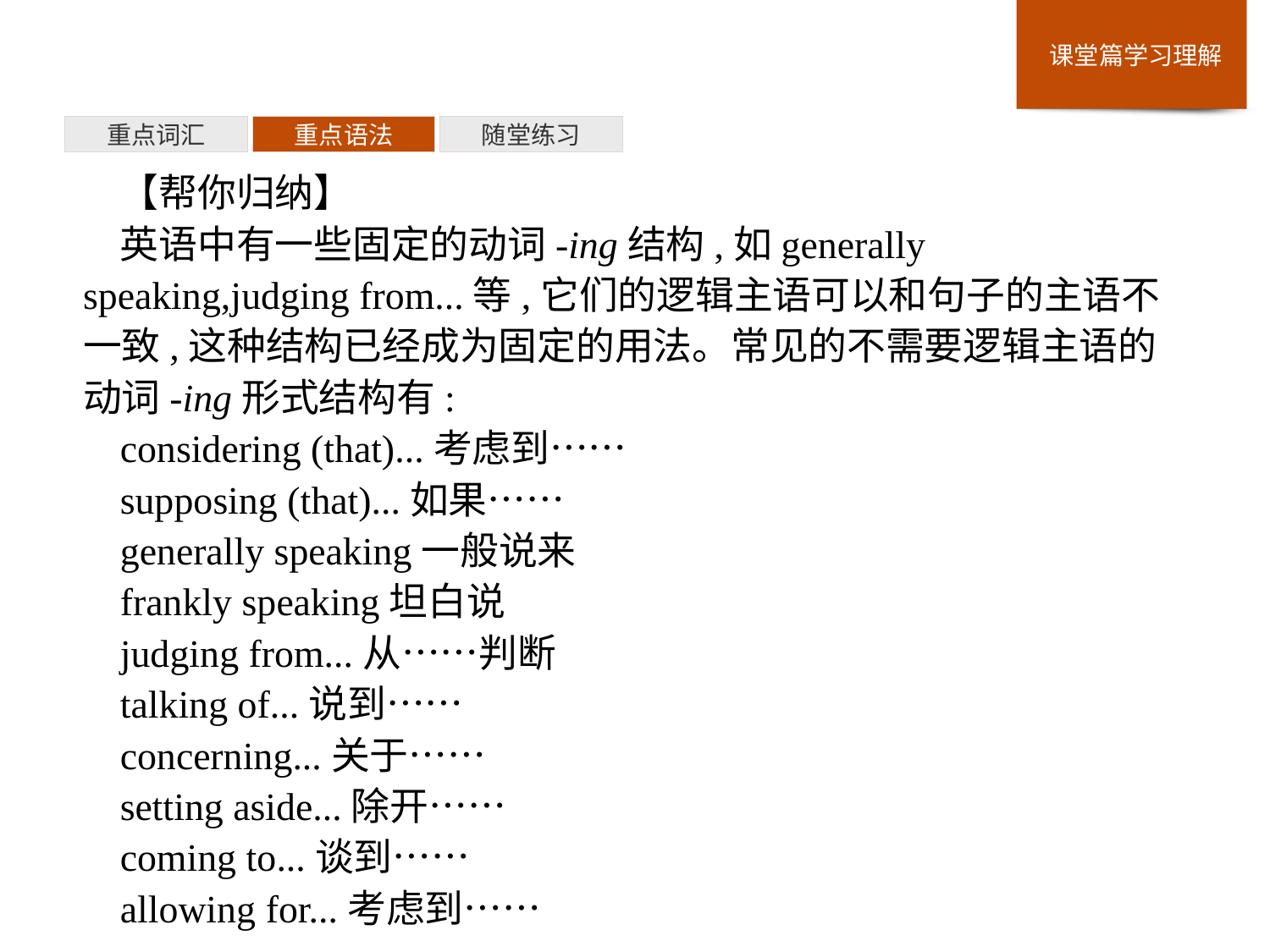

重点词汇
重点语法
随堂练习
【帮你归纳】
英语中有一些固定的动词-ing结构,如generally speaking,judging from...等,它们的逻辑主语可以和句子的主语不一致,这种结构已经成为固定的用法。常见的不需要逻辑主语的动词-ing形式结构有:
considering (that)...考虑到……
supposing (that)...如果……
generally speaking一般说来
frankly speaking坦白说
judging from...从……判断
talking of...说到……
concerning...关于……
setting aside...除开……
coming to...谈到……
allowing for...考虑到……